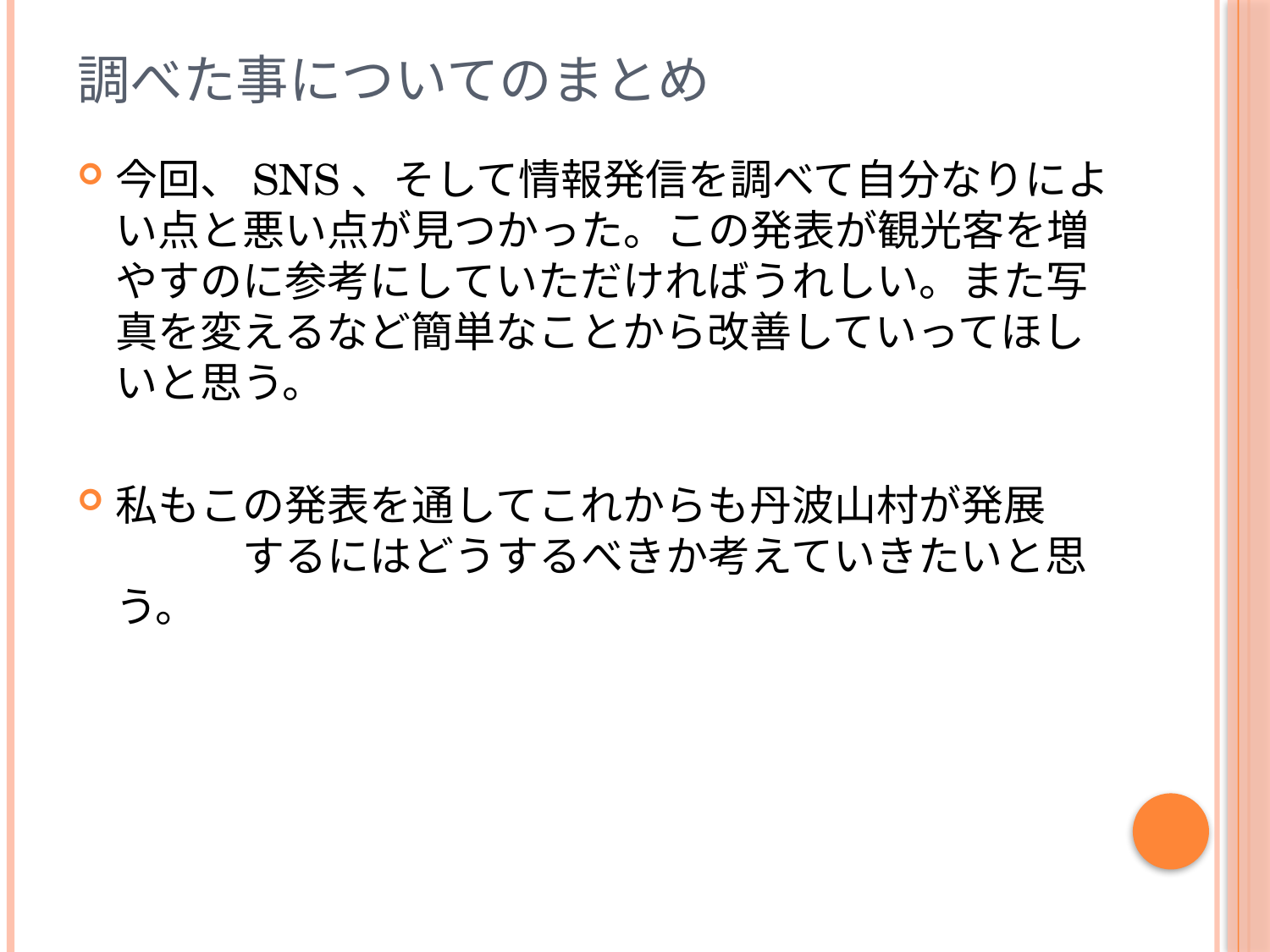

# 調べた事についてのまとめ
今回、SNS、そして情報発信を調べて自分なりによい点と悪い点が見つかった。この発表が観光客を増やすのに参考にしていただければうれしい。また写真を変えるなど簡単なことから改善していってほしいと思う。

私もこの発表を通してこれからも丹波山村が発展　　　　するにはどうするべきか考えていきたいと思う。